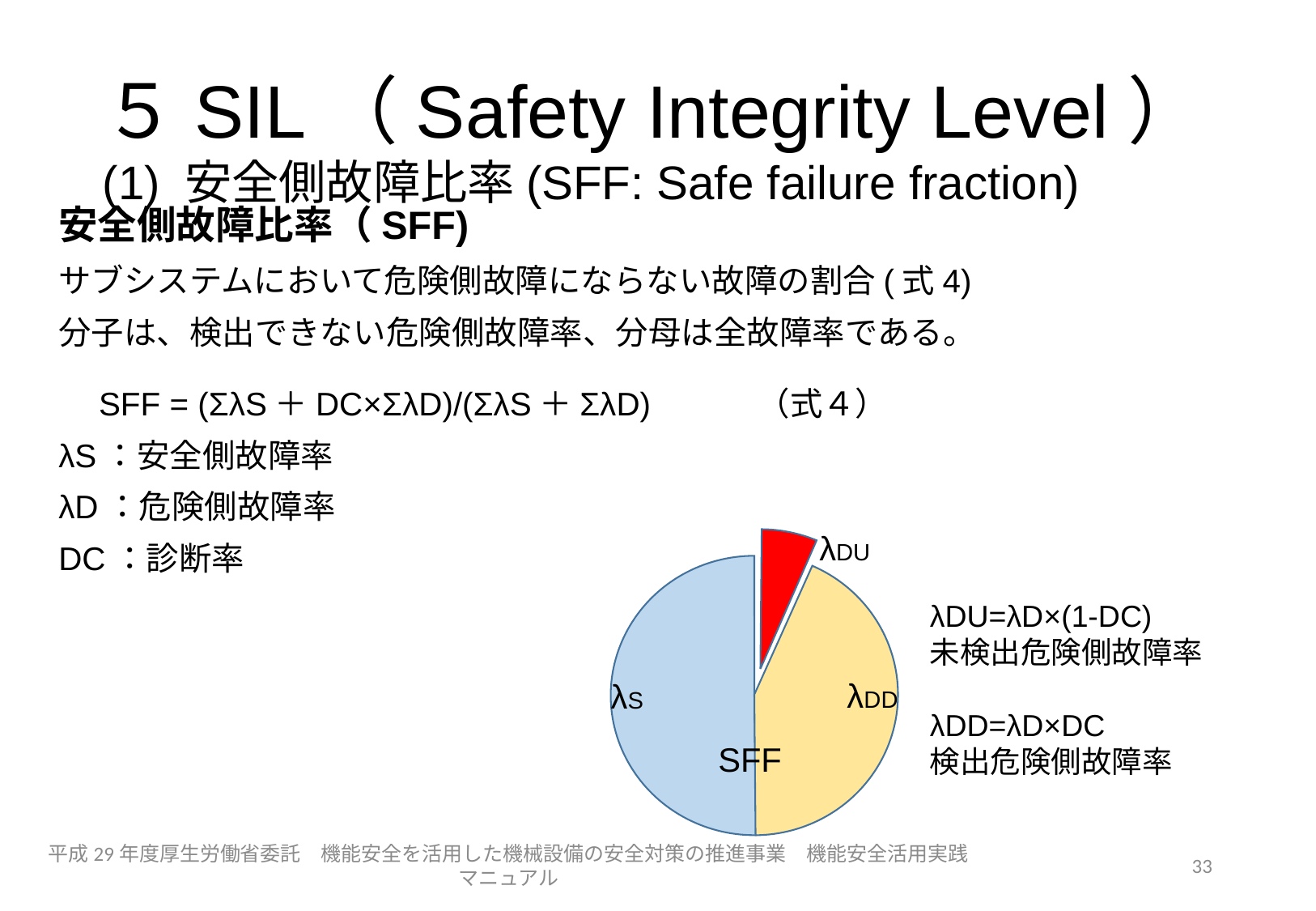

# ５SIL（Safety Integrity Level） (1) 安全側故障比率(SFF: Safe failure fraction)
安全側故障比率（SFF)
サブシステムにおいて危険側故障にならない故障の割合(式4)
分子は、検出できない危険側故障率、分母は全故障率である。
　SFF = (ΣλS＋DC×ΣλD)/(ΣλS＋ΣλD)　　　（式４）
λS：安全側故障率
λD：危険側故障率
DC：診断率
λDU

λDD
λS
SFF
λDU=λD×(1-DC)
未検出危険側故障率

λDD=λD×DC
検出危険側故障率
平成29年度厚生労働省委託　機能安全を活用した機械設備の安全対策の推進事業　機能安全活用実践マニュアル
33